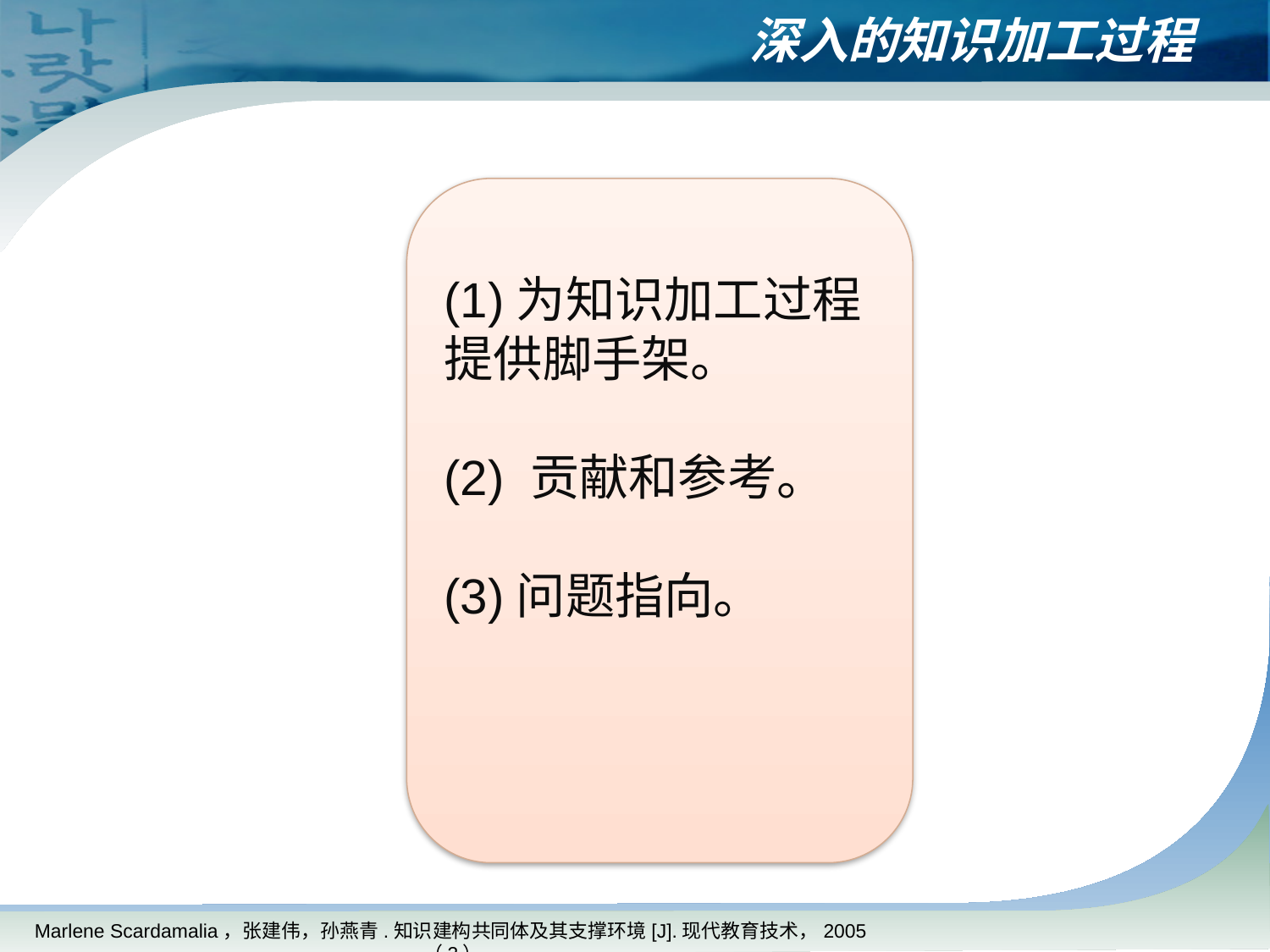

# 深入的知识加工过程

(1)为知识加工过程提供脚手架。

(2) 贡献和参考。

(3)问题指向。
Marlene Scardamalia，张建伟，孙燕青.知识建构共同体及其支撑环境[J].现代教育技术，2005（3）